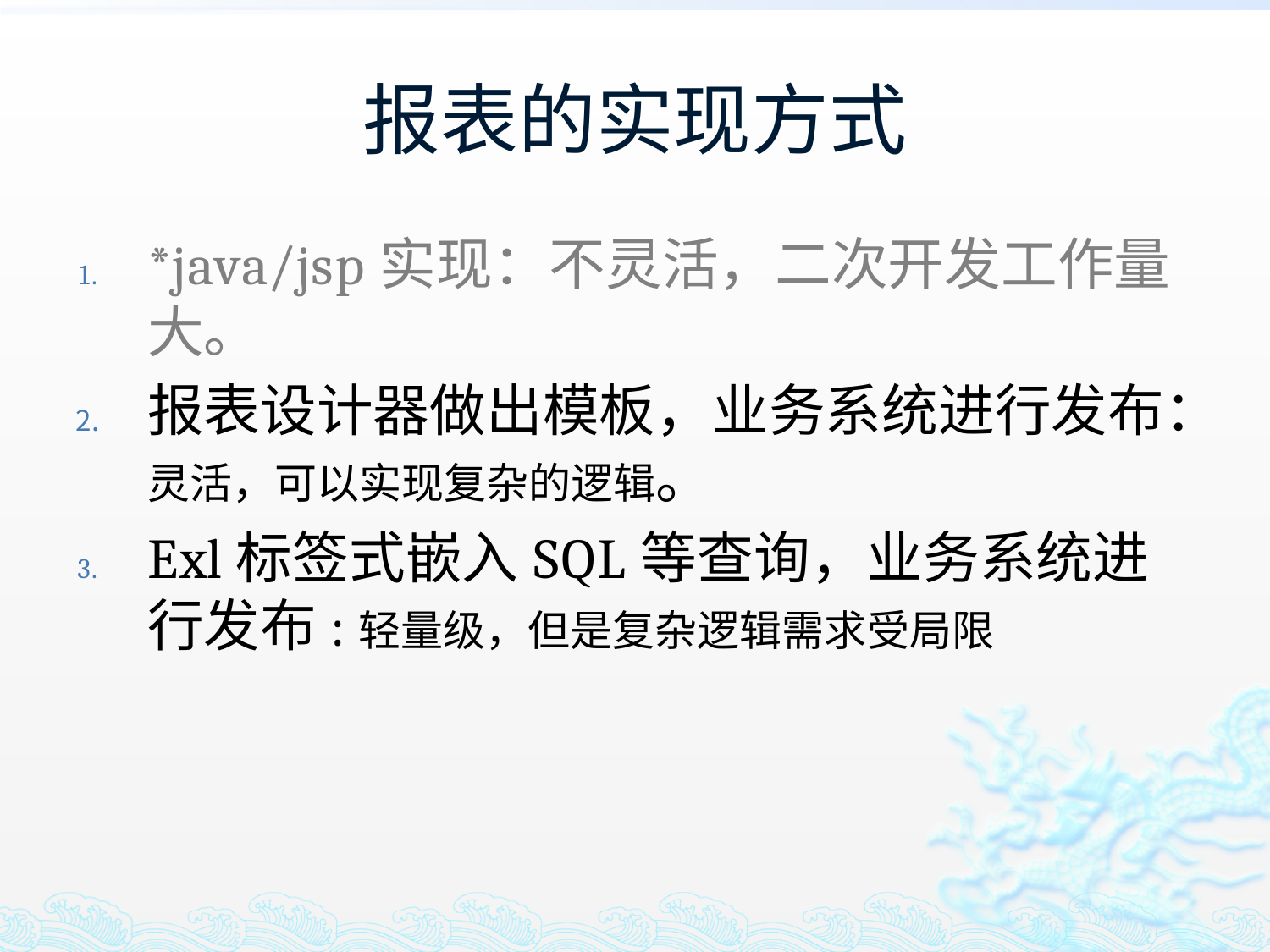

# 报表的实现方式
*java/jsp实现：不灵活，二次开发工作量大。
报表设计器做出模板，业务系统进行发布：灵活，可以实现复杂的逻辑。
Exl标签式嵌入SQL等查询，业务系统进行发布:轻量级，但是复杂逻辑需求受局限